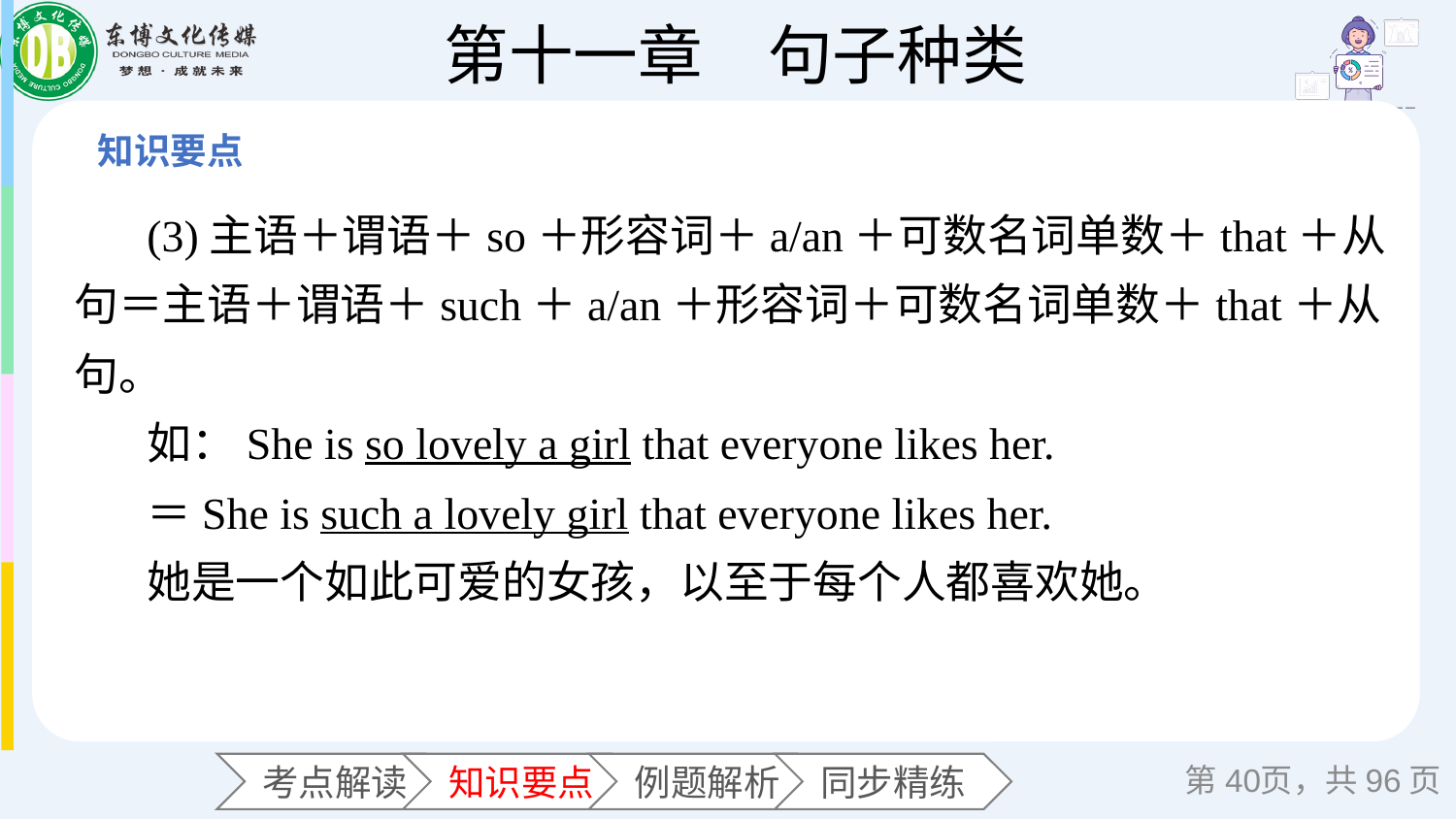

(3)主语＋谓语＋so＋形容词＋a/an＋可数名词单数＋that＋从句＝主语＋谓语＋such＋a/an＋形容词＋可数名词单数＋that＋从句。
如：She is so lovely a girl that everyone likes her.
＝She is such a lovely girl that everyone likes her.
她是一个如此可爱的女孩，以至于每个人都喜欢她。
第40页，共96页